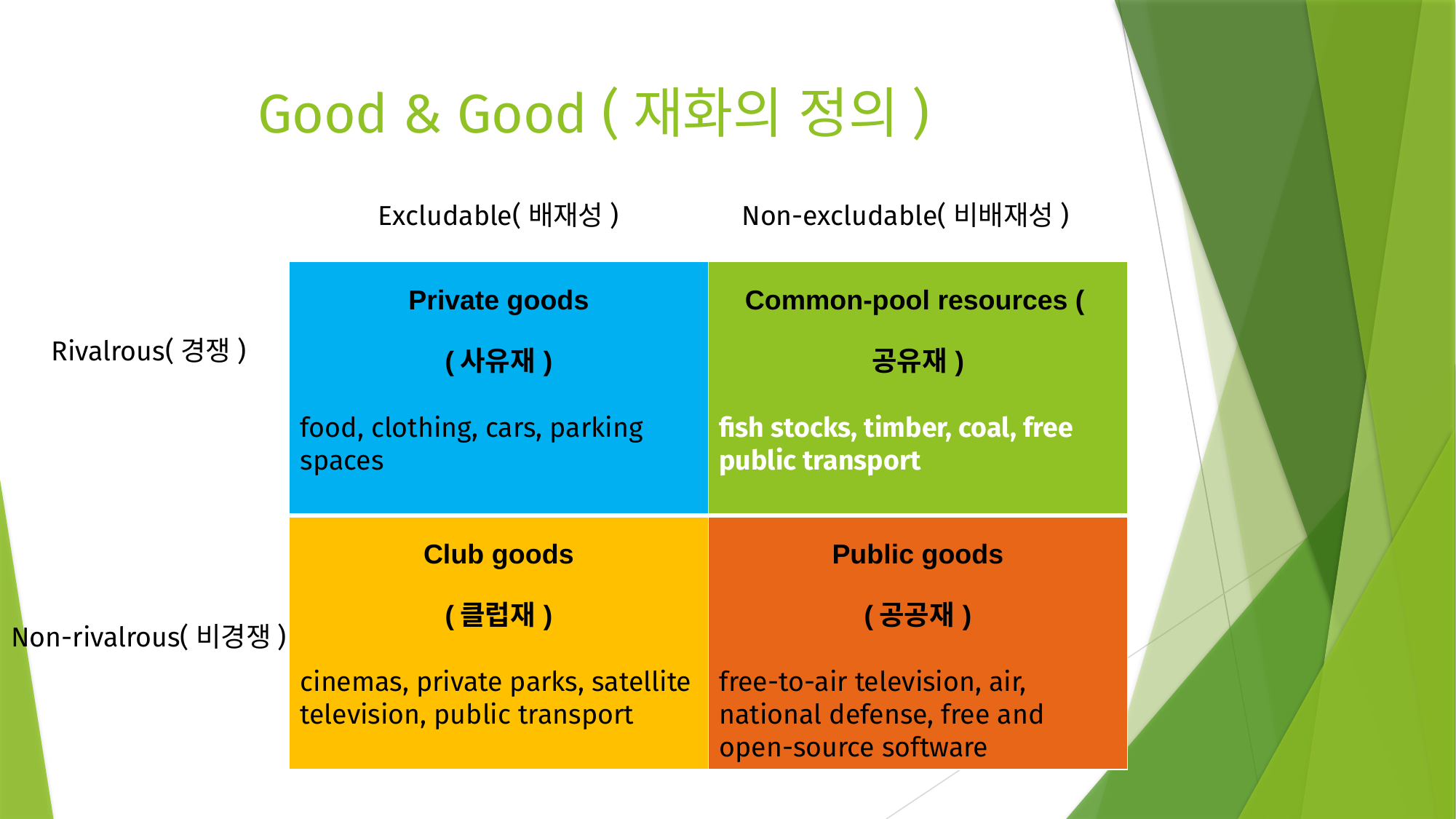

# Good & Good (재화의 정의)
Excludable(배재성)
Non-excludable(비배재성)
| Private goods (사유재) food, clothing, cars, parking spaces | Common-pool resources (공유재) fish stocks, timber, coal, free public transport |
| --- | --- |
| Club goods (클럽재) cinemas, private parks, satellite television, public transport | Public goods (공공재) free-to-air television, air, national defense, free and open-source software |
Rivalrous(경쟁)
Non-rivalrous(비경쟁)